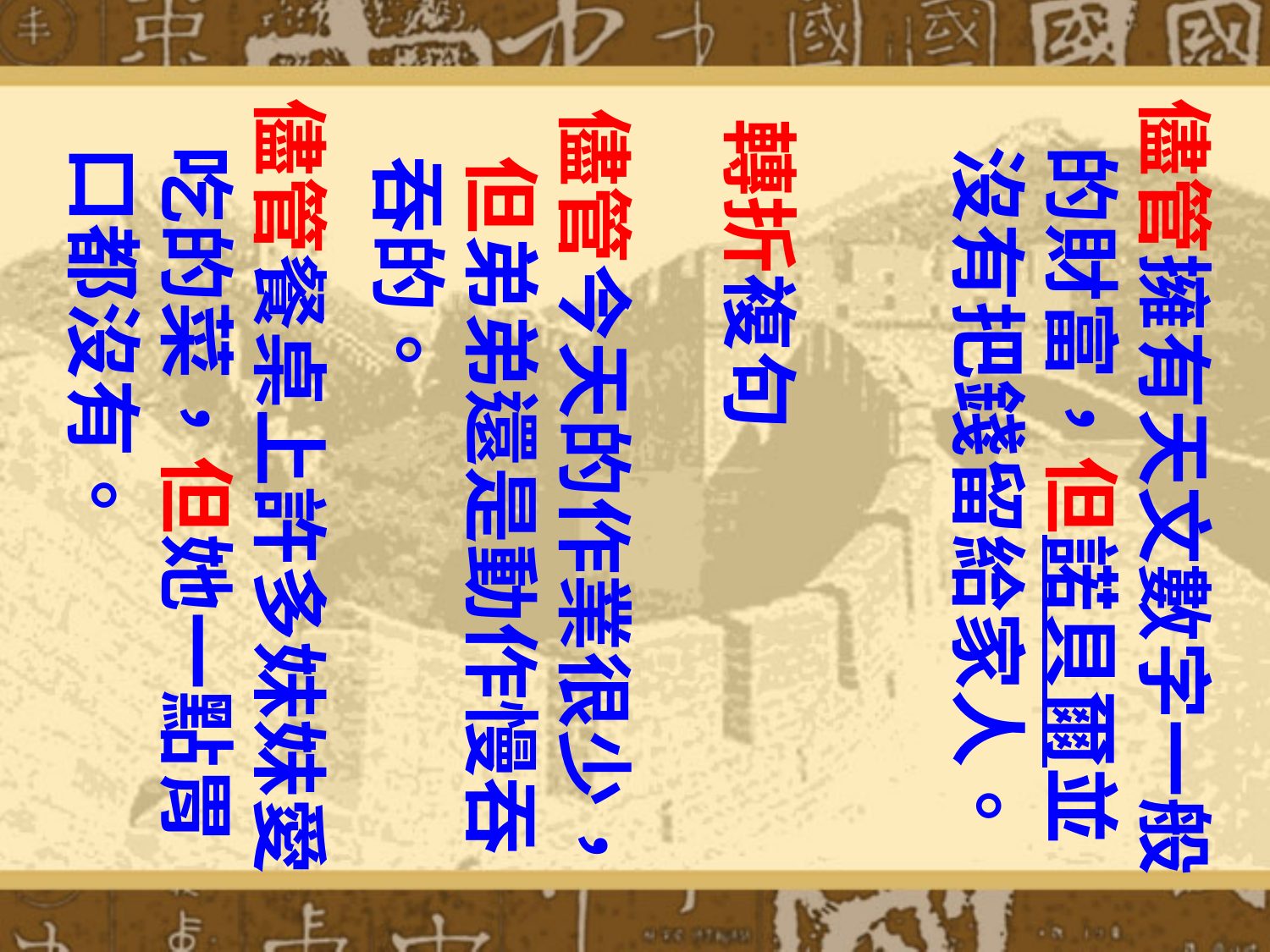

儘管餐桌上許多妹妹愛吃的菜，但她一點胃口都沒有。
儘管擁有天文數字一般的財富，但諾貝爾並沒有把錢留給家人。
儘管今天的作業很少，但弟弟還是動作慢吞吞的。
轉折複句